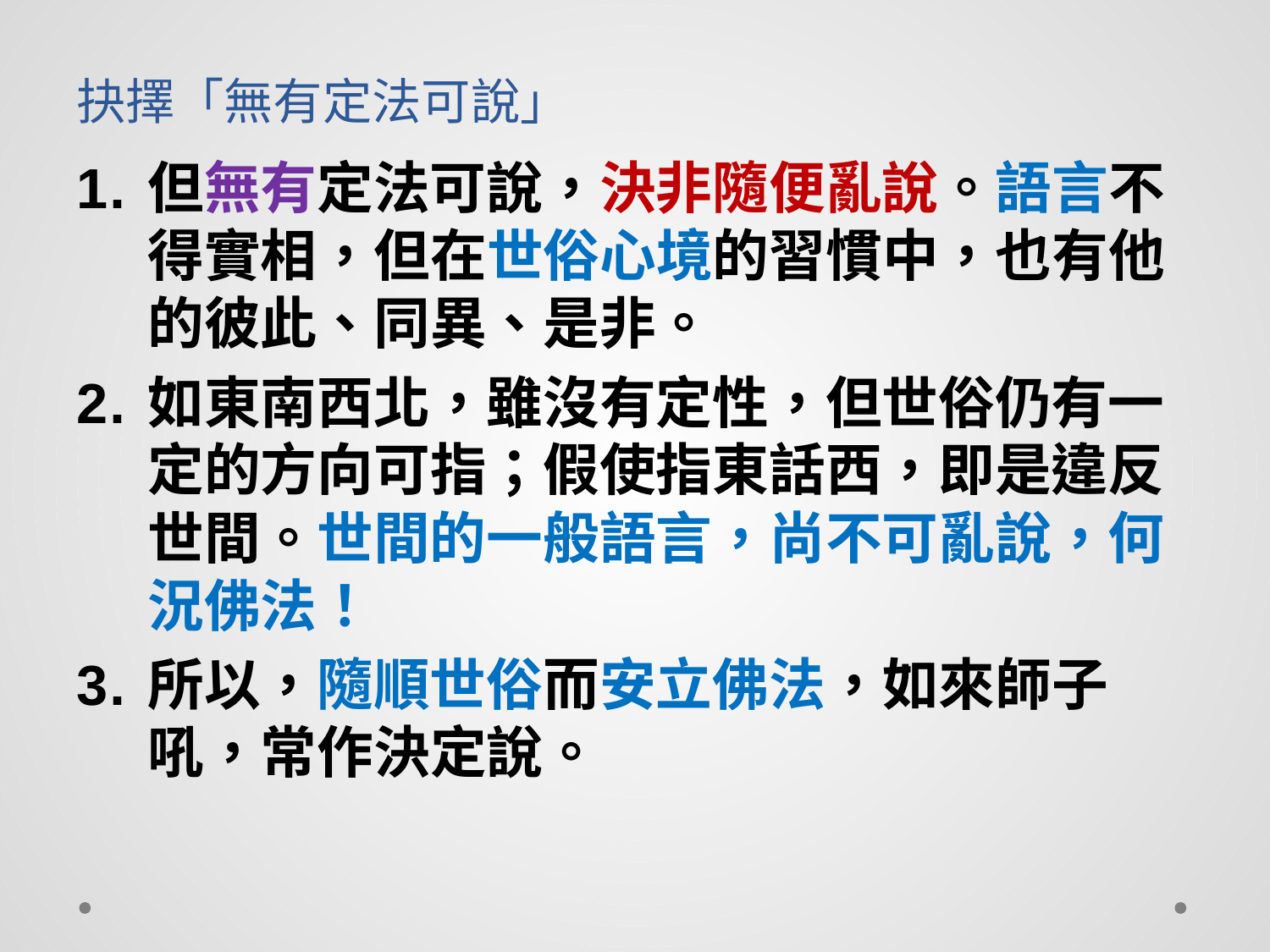

# 抉擇「無有定法可說」
但無有定法可說，決非隨便亂說。語言不得實相，但在世俗心境的習慣中，也有他的彼此、同異、是非。
如東南西北，雖沒有定性，但世俗仍有一定的方向可指；假使指東話西，即是違反世間。世間的一般語言，尚不可亂說，何況佛法！
所以，隨順世俗而安立佛法，如來師子吼，常作決定說。